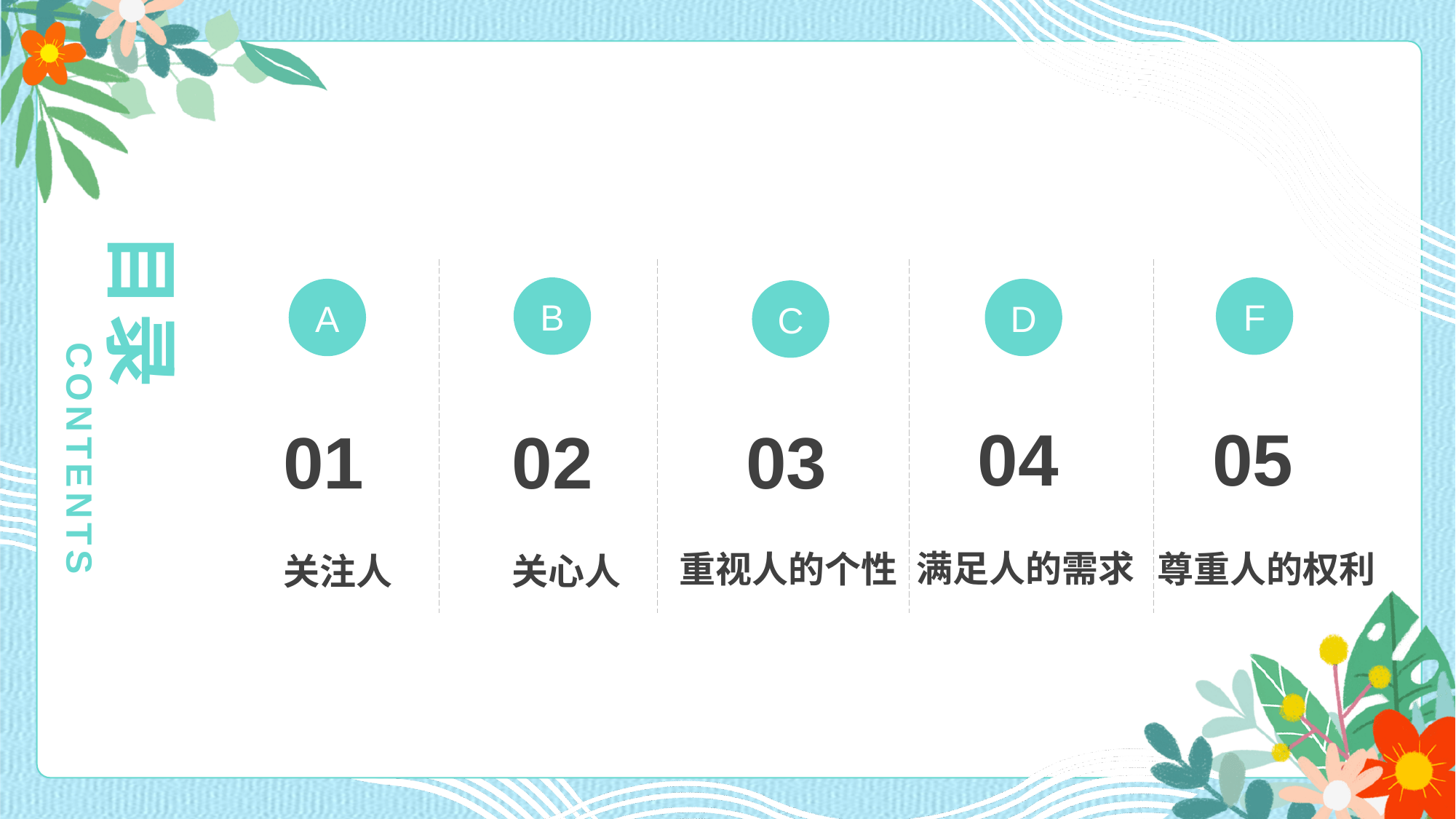

目录
B
F
A
D
C
 CONTENTS
04
满足人的需求
05
尊重人的权利
01
关注人
02
关心人
03
重视人的个性